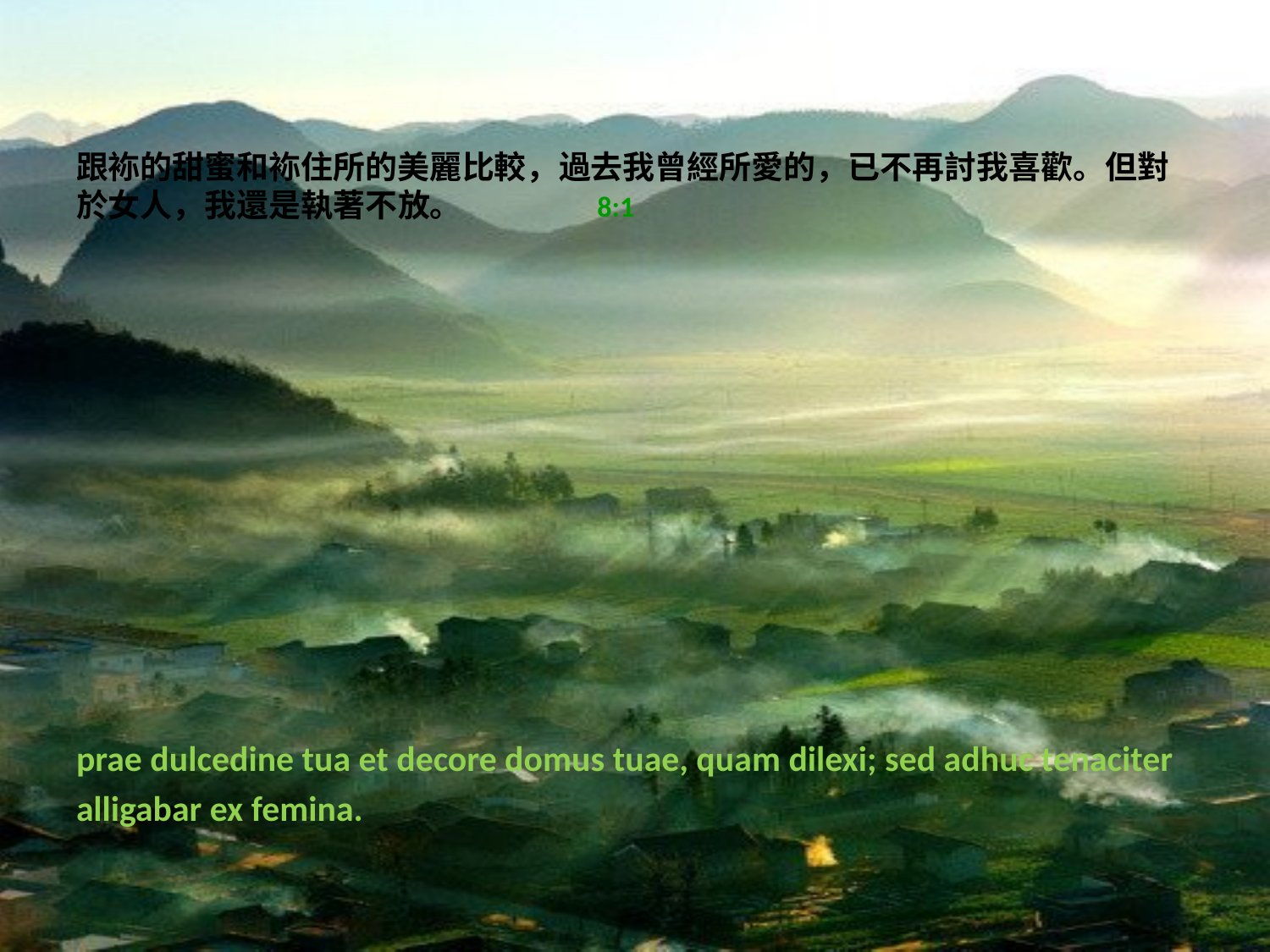

# 跟袮的甜蜜和袮住所的美麗比較，過去我曾經所愛的，已不再討我喜歡。但對於女人，我還是執著不放。					       8:1
prae dulcedine tua et decore domus tuae, quam dilexi; sed adhuc tenaciter
alligabar ex femina.